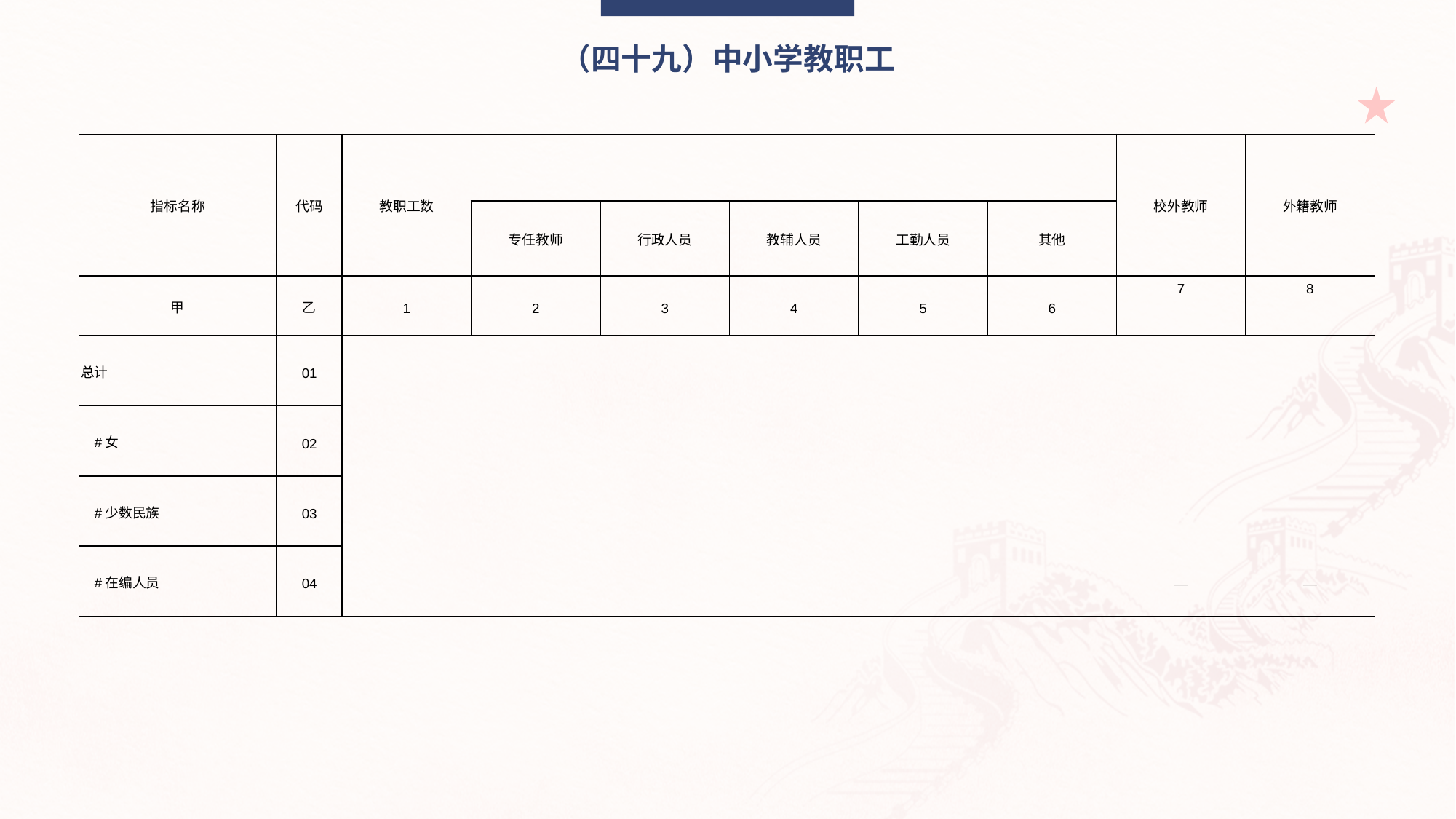

（四十九）中小学教职工
| 指标名称 | 代码 | 教职工数 |  |  |  |  |  | 校外教师 | 外籍教师 |
| --- | --- | --- | --- | --- | --- | --- | --- | --- | --- |
|  |  |  | 专任教师 | 行政人员 | 教辅人员 | 工勤人员 | 其他 |  |  |
| 甲 | 乙 | 1 | 2 | 3 | 4 | 5 | 6 | 7 | 8 |
| 总计 | 01 |  |  |  |  |  |  |  |  |
| #女 | 02 |  |  |  |  |  |  |  |  |
| #少数民族 | 03 |  |  |  |  |  |  |  |  |
| #在编人员 | 04 |  |  |  |  |  |  | — | — |